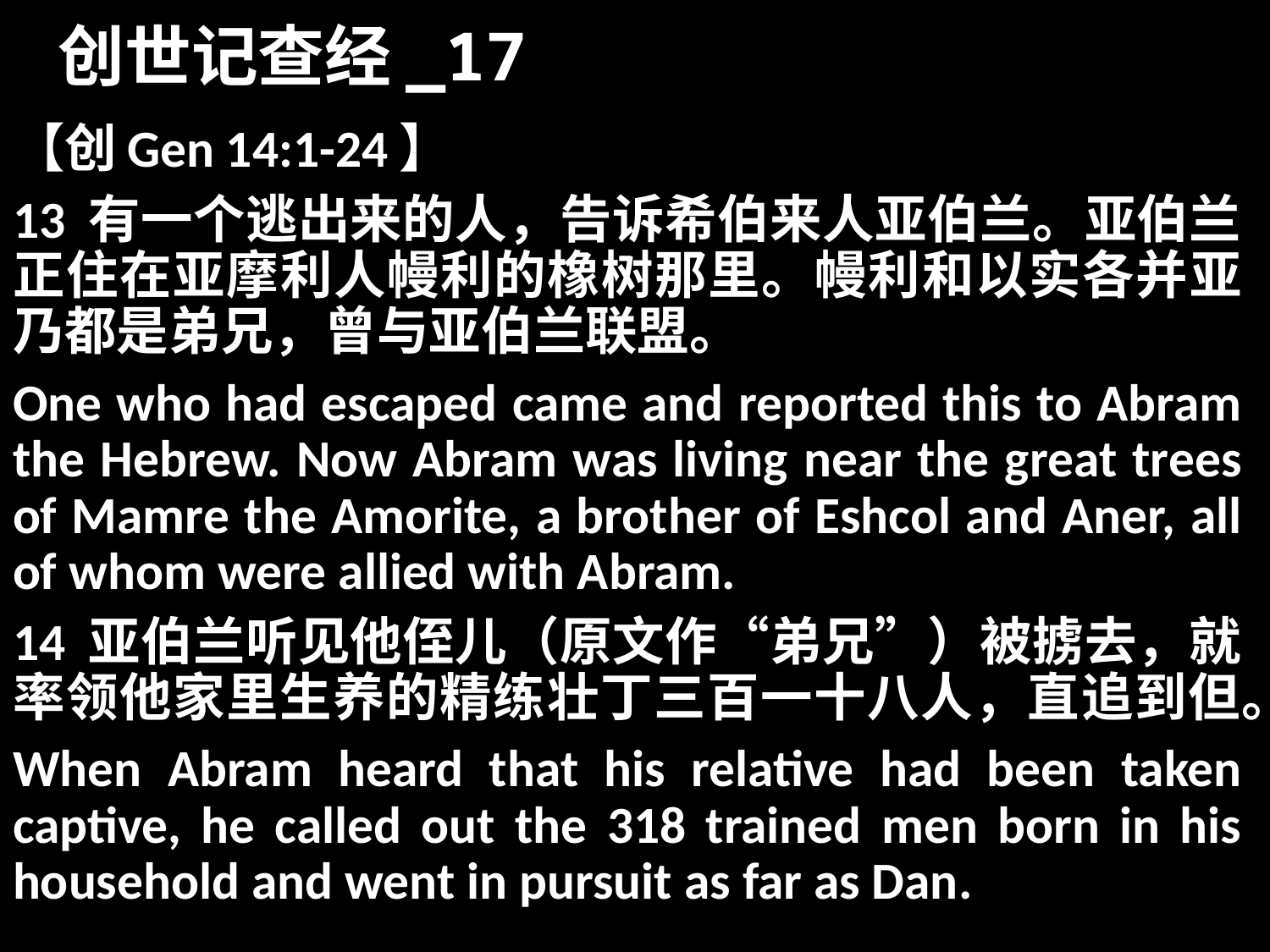

# 创世记查经_17
【创Gen 14:1-24】
13 有一个逃出来的人，告诉希伯来人亚伯兰。亚伯兰正住在亚摩利人幔利的橡树那里。幔利和以实各并亚乃都是弟兄，曾与亚伯兰联盟。
One who had escaped came and reported this to Abram the Hebrew. Now Abram was living near the great trees of Mamre the Amorite, a brother of Eshcol and Aner, all of whom were allied with Abram.
14 亚伯兰听见他侄儿（原文作“弟兄”）被掳去，就率领他家里生养的精练壮丁三百一十八人，直追到但。
When Abram heard that his relative had been taken captive, he called out the 318 trained men born in his household and went in pursuit as far as Dan.